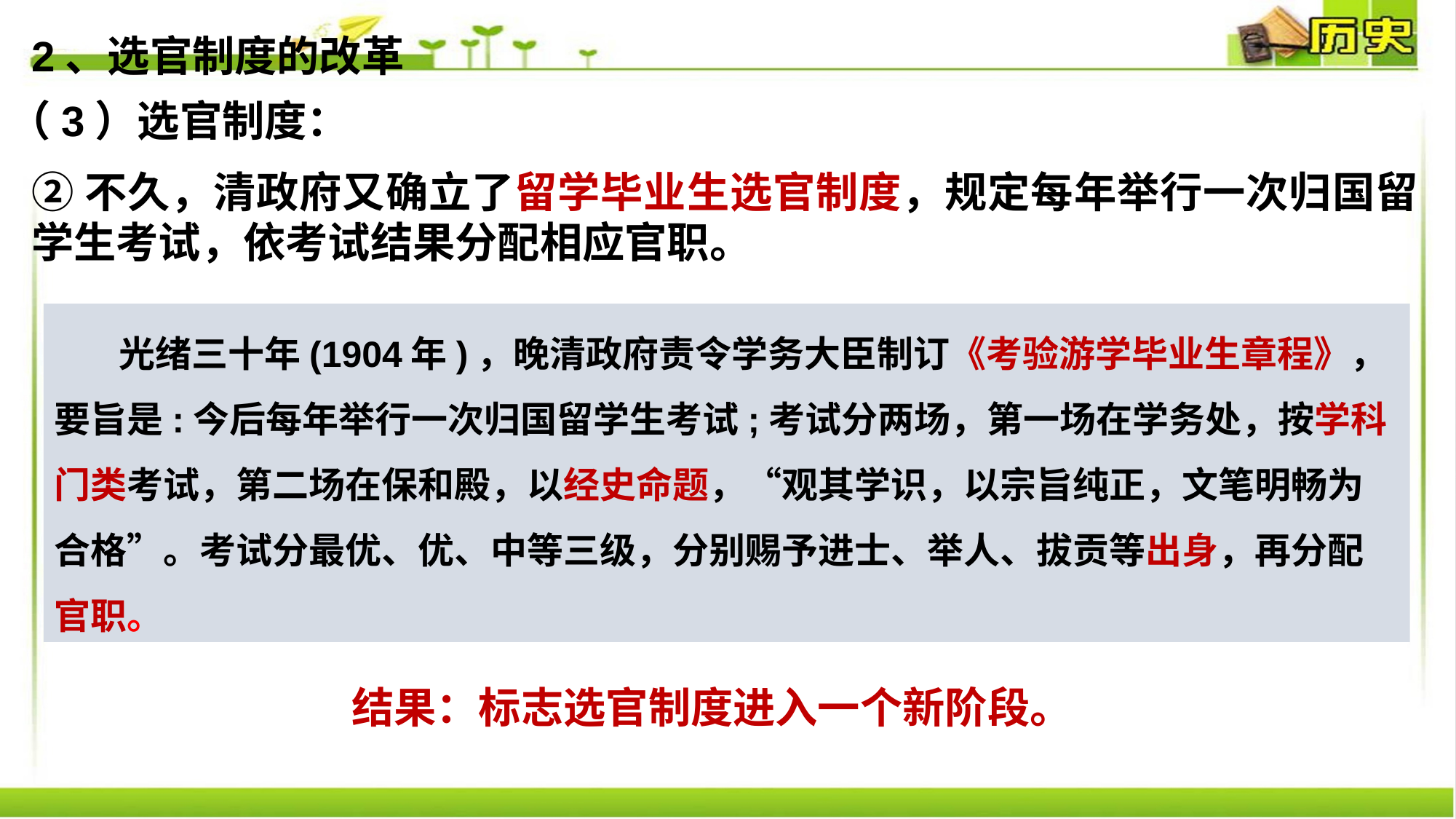

2、选官制度的改革
（3）选官制度：
②不久，清政府又确立了留学毕业生选官制度，规定每年举行一次归国留学生考试，依考试结果分配相应官职。
  光绪三十年(1904年)，晚清政府责令学务大臣制订《考验游学毕业生章程》，要旨是:今后每年举行一次归国留学生考试;考试分两场，第一场在学务处，按学科门类考试，第二场在保和殿，以经史命题，“观其学识，以宗旨纯正，文笔明畅为合格”。考试分最优、优、中等三级，分别赐予进士、举人、拔贡等出身，再分配官职。
结果：标志选官制度进入一个新阶段。